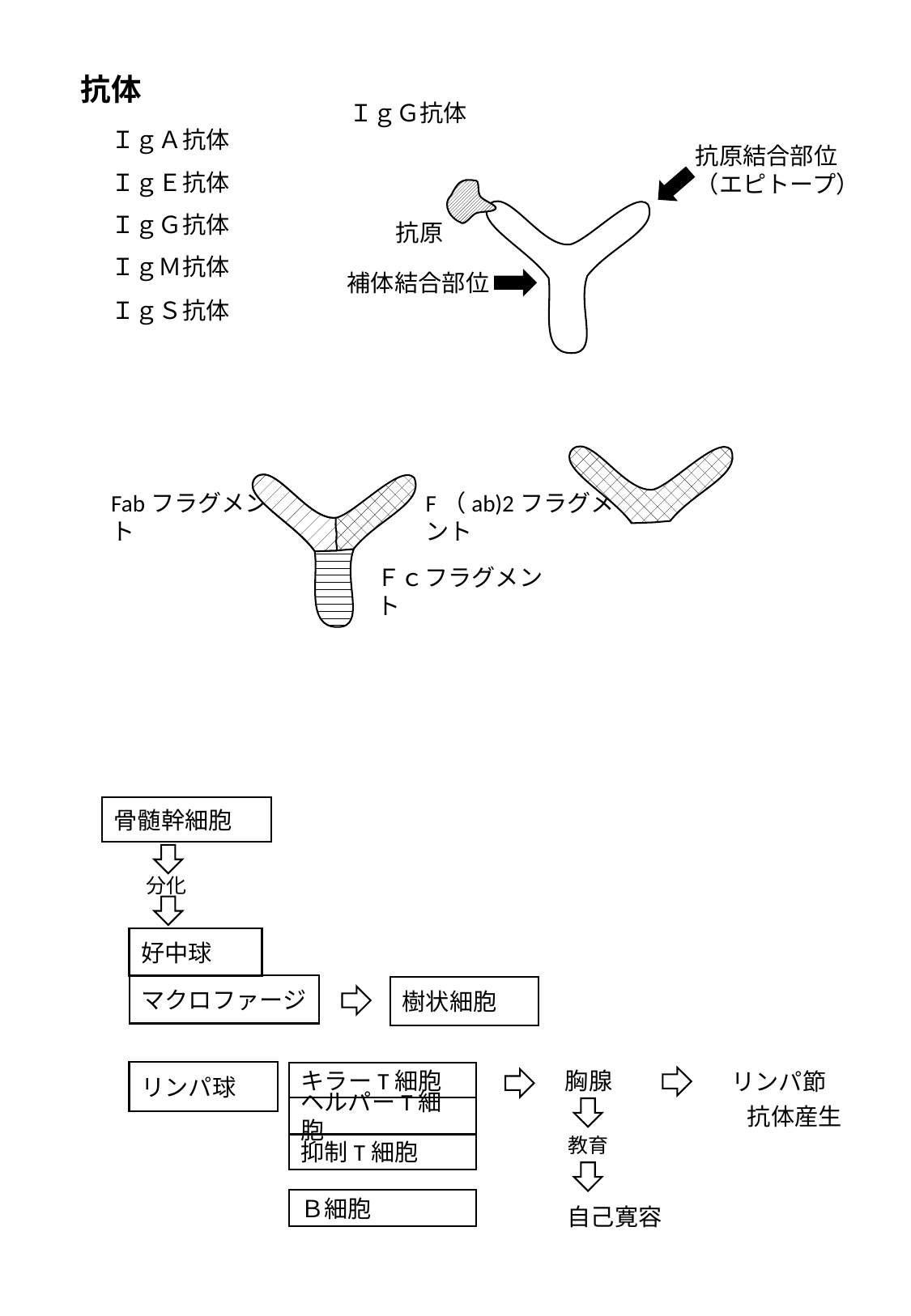

抗体
ＩｇＡ抗体
ＩｇＥ抗体
ＩｇＧ抗体
ＩｇＭ抗体
ＩｇＳ抗体
ＩｇＧ抗体
抗原結合部位
（エピトープ）

抗原
補体結合部位

F（ab)2フラグメント
Fabフラグメント

Ｆｃフラグメント
骨髄幹細胞

分化

好中球
マクロファージ
樹状細胞

胸腺
リンパ節
リンパ球
キラーT細胞

抗体産生
ヘルパーT細胞

教育
抑制T細胞

Ｂ細胞
自己寛容